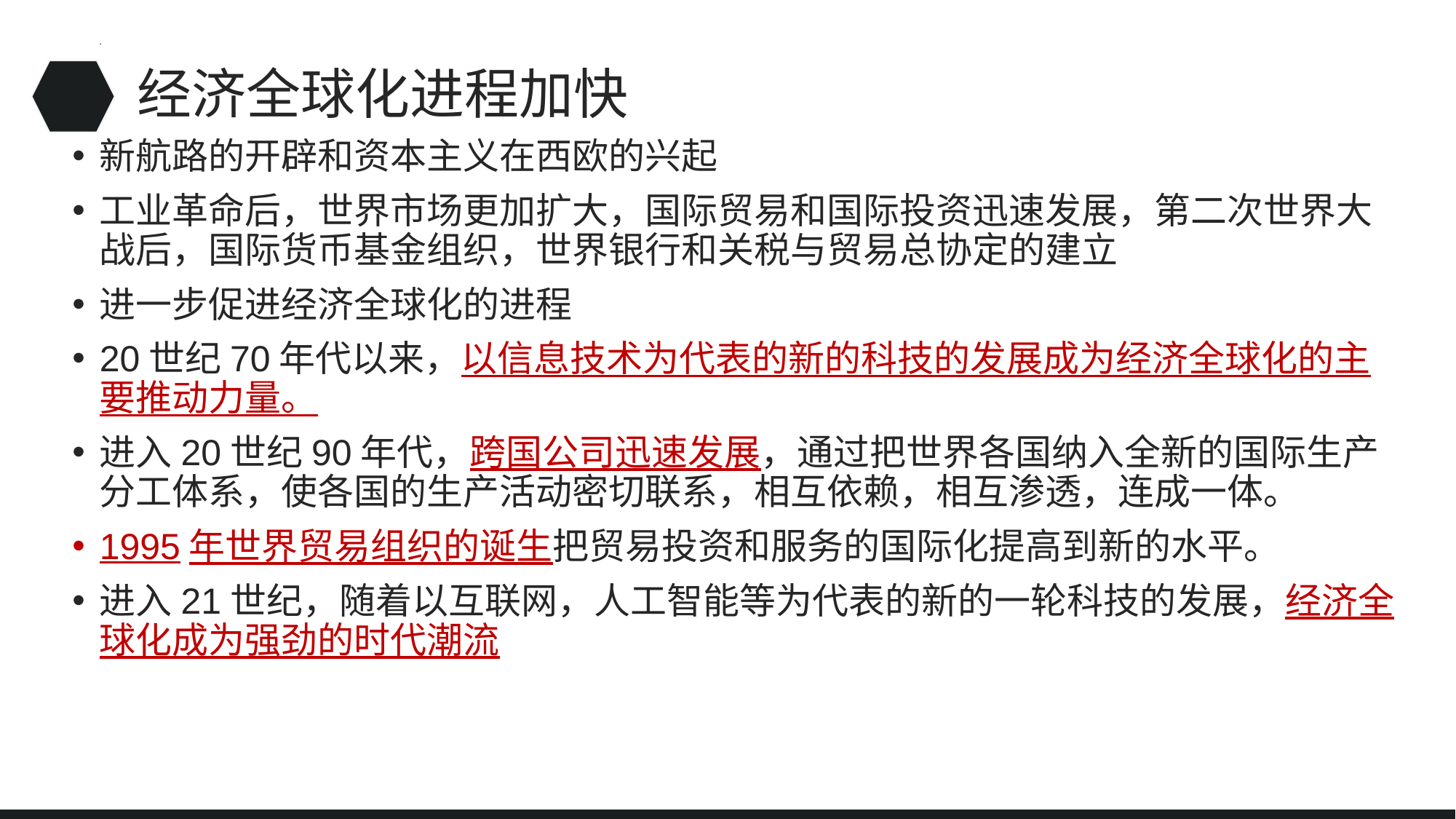

# 经济全球化进程加快
新航路的开辟和资本主义在西欧的兴起
工业革命后，世界市场更加扩大，国际贸易和国际投资迅速发展，第二次世界大战后，国际货币基金组织，世界银行和关税与贸易总协定的建立
进一步促进经济全球化的进程
20世纪70年代以来，以信息技术为代表的新的科技的发展成为经济全球化的主要推动力量。
进入20世纪90年代，跨国公司迅速发展，通过把世界各国纳入全新的国际生产分工体系，使各国的生产活动密切联系，相互依赖，相互渗透，连成一体。
1995年世界贸易组织的诞生把贸易投资和服务的国际化提高到新的水平。
进入21世纪，随着以互联网，人工智能等为代表的新的一轮科技的发展，经济全球化成为强劲的时代潮流